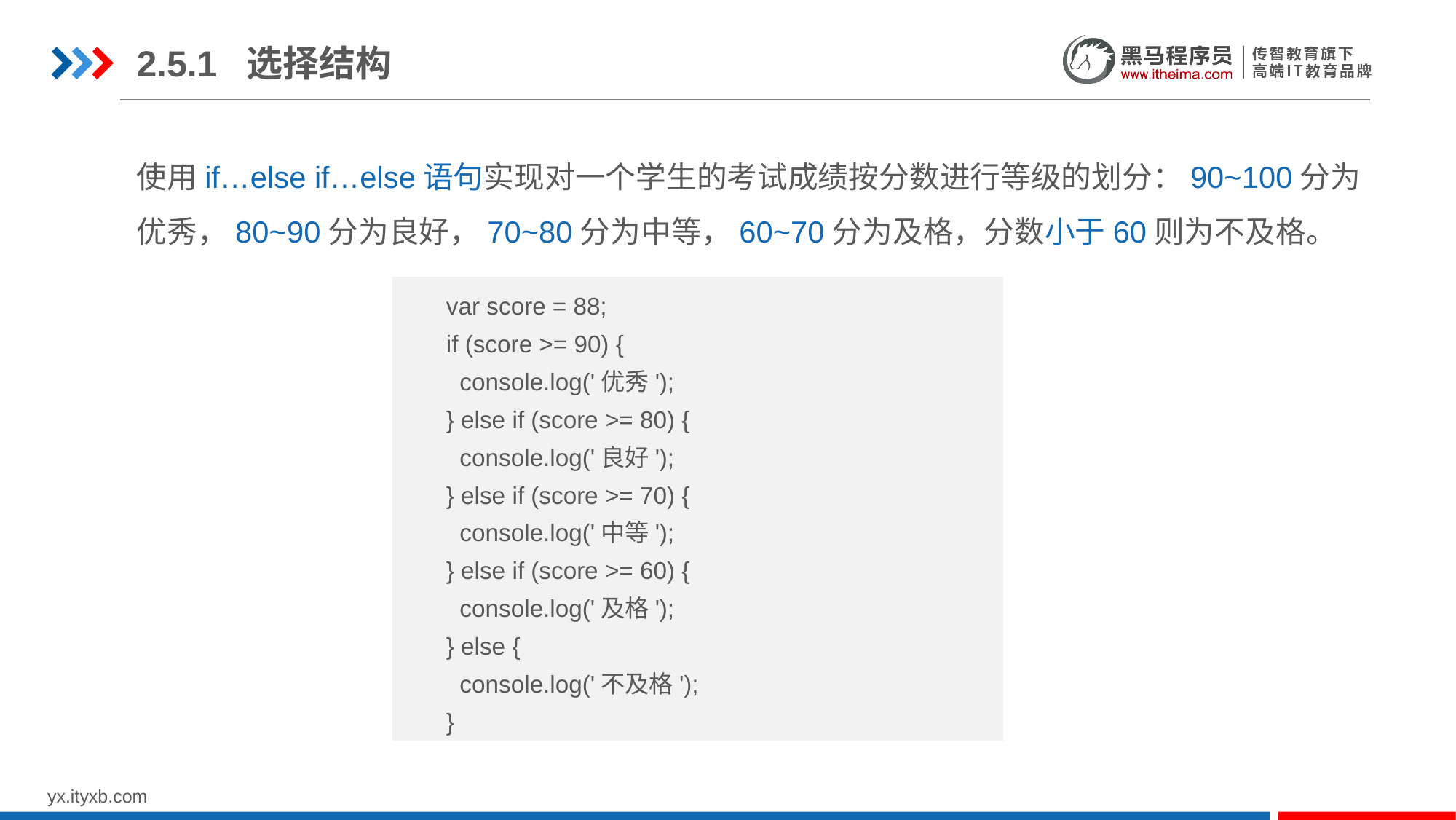

2.5.1  选择结构
使用if…else if…else语句实现对一个学生的考试成绩按分数进行等级的划分：90~100分为优秀，80~90分为良好，70~80分为中等，60~70分为及格，分数小于60则为不及格。

var score = 88;
if (score >= 90) {
  console.log('优秀');
} else if (score >= 80) {
  console.log('良好');
} else if (score >= 70) {
  console.log('中等');
} else if (score >= 60) {
  console.log('及格');
} else {
  console.log('不及格');
}